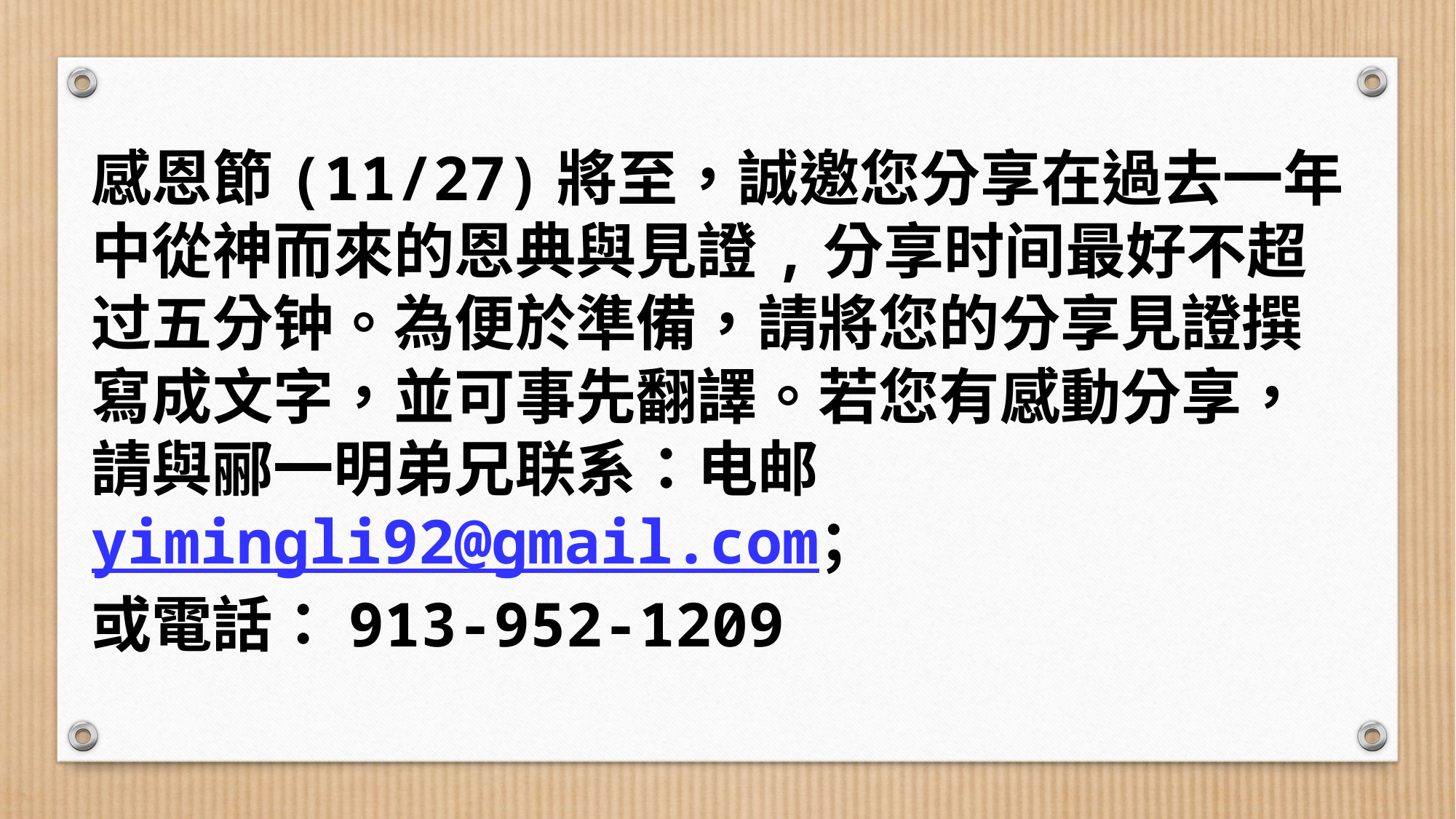

感恩節(11/27)將至，誠邀您分享在過去一年中從神而來的恩典與見證,分享时间最好不超过五分钟。為便於準備，請將您的分享見證撰寫成文字，並可事先翻譯。若您有感動分享，請與郦一明弟兄联系：电邮 yimingli92@gmail.com；
或電話：913-952-1209